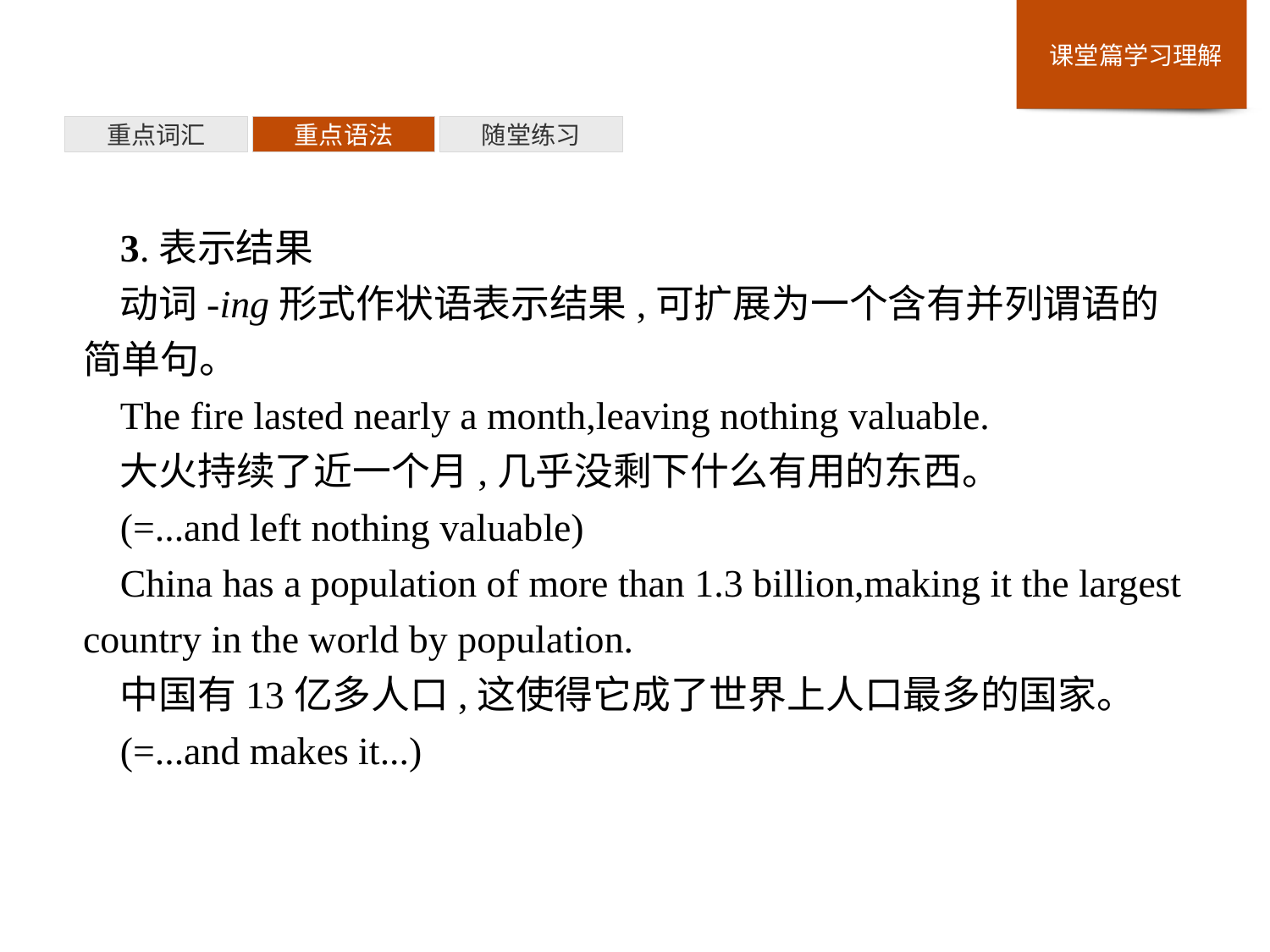

重点词汇
重点语法
随堂练习
3.表示结果
动词-ing形式作状语表示结果,可扩展为一个含有并列谓语的简单句。
The fire lasted nearly a month,leaving nothing valuable.
大火持续了近一个月,几乎没剩下什么有用的东西。
(=...and left nothing valuable)
China has a population of more than 1.3 billion,making it the largest country in the world by population.
中国有13亿多人口,这使得它成了世界上人口最多的国家。
(=...and makes it...)